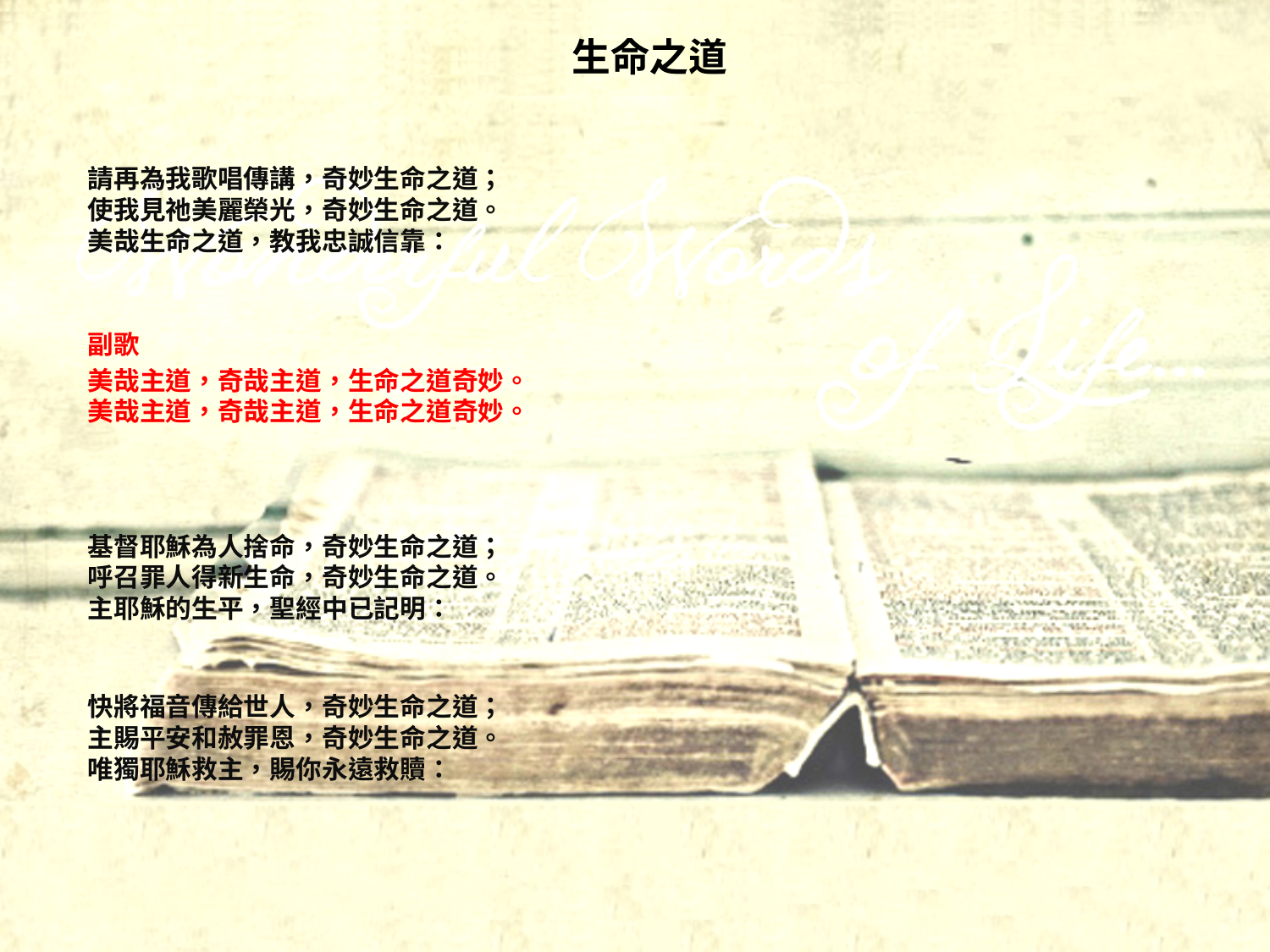

# 生命之道
請再為我歌唱傳講，奇妙生命之道；
使我見祂美麗榮光，奇妙生命之道。
美哉生命之道，教我忠誠信靠：

副歌
美哉主道，奇哉主道，生命之道奇妙。
美哉主道，奇哉主道，生命之道奇妙。

基督耶穌為人捨命，奇妙生命之道；
呼召罪人得新生命，奇妙生命之道。
主耶穌的生平，聖經中已記明：
快將福音傳給世人，奇妙生命之道；
主賜平安和赦罪恩，奇妙生命之道。
唯獨耶穌救主，賜你永遠救贖：